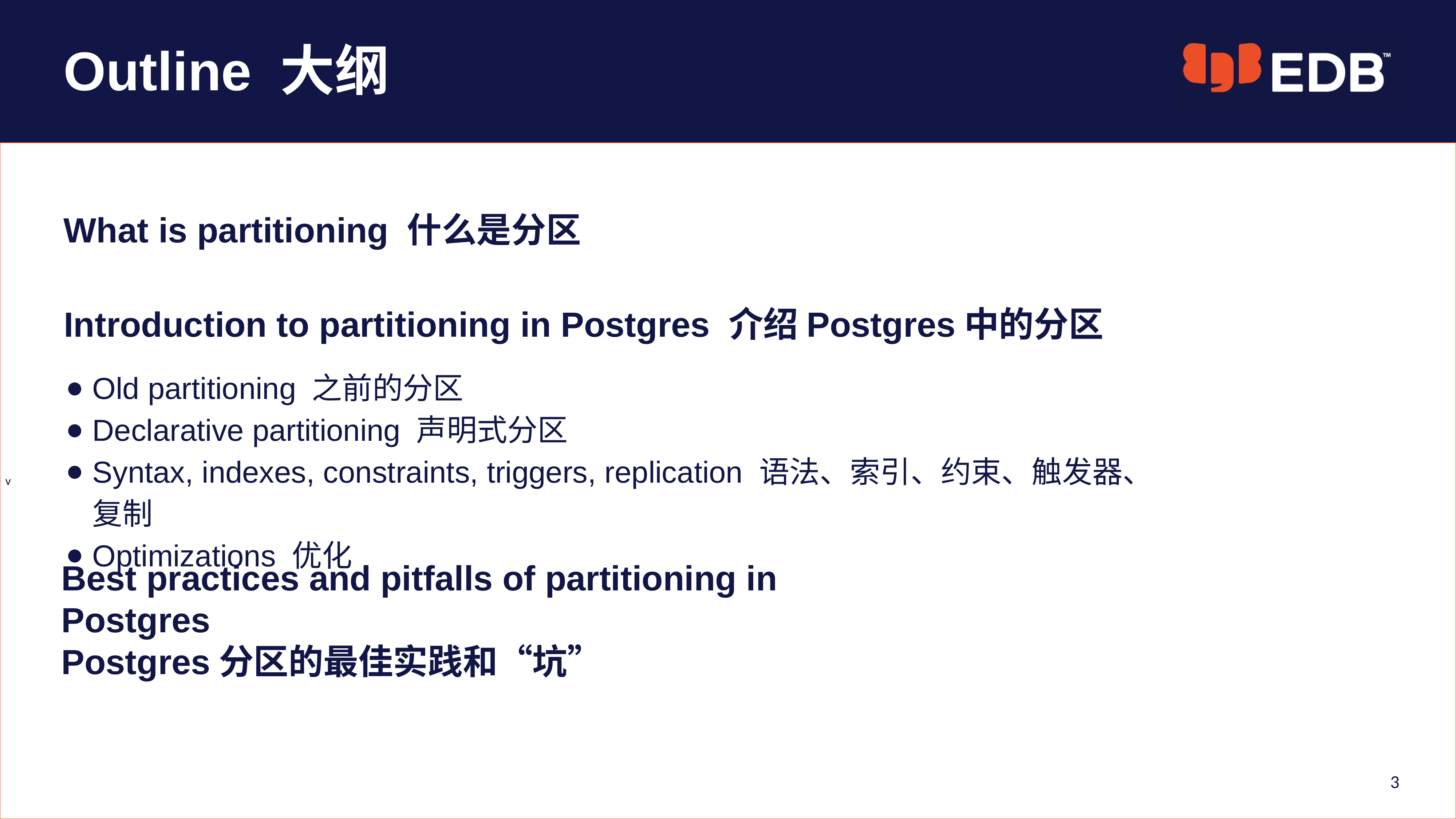

Outline 大纲
What is partitioning 什么是分区

Introduction to partitioning in Postgres 介绍Postgres中的分区
Old partitioning 之前的分区
Declarative partitioning 声明式分区
Syntax, indexes, constraints, triggers, replication 语法、索引、约束、触发器、复制
Optimizations 优化
Best practices and pitfalls of partitioning in Postgres
Postgres分区的最佳实践和“坑”
3
3